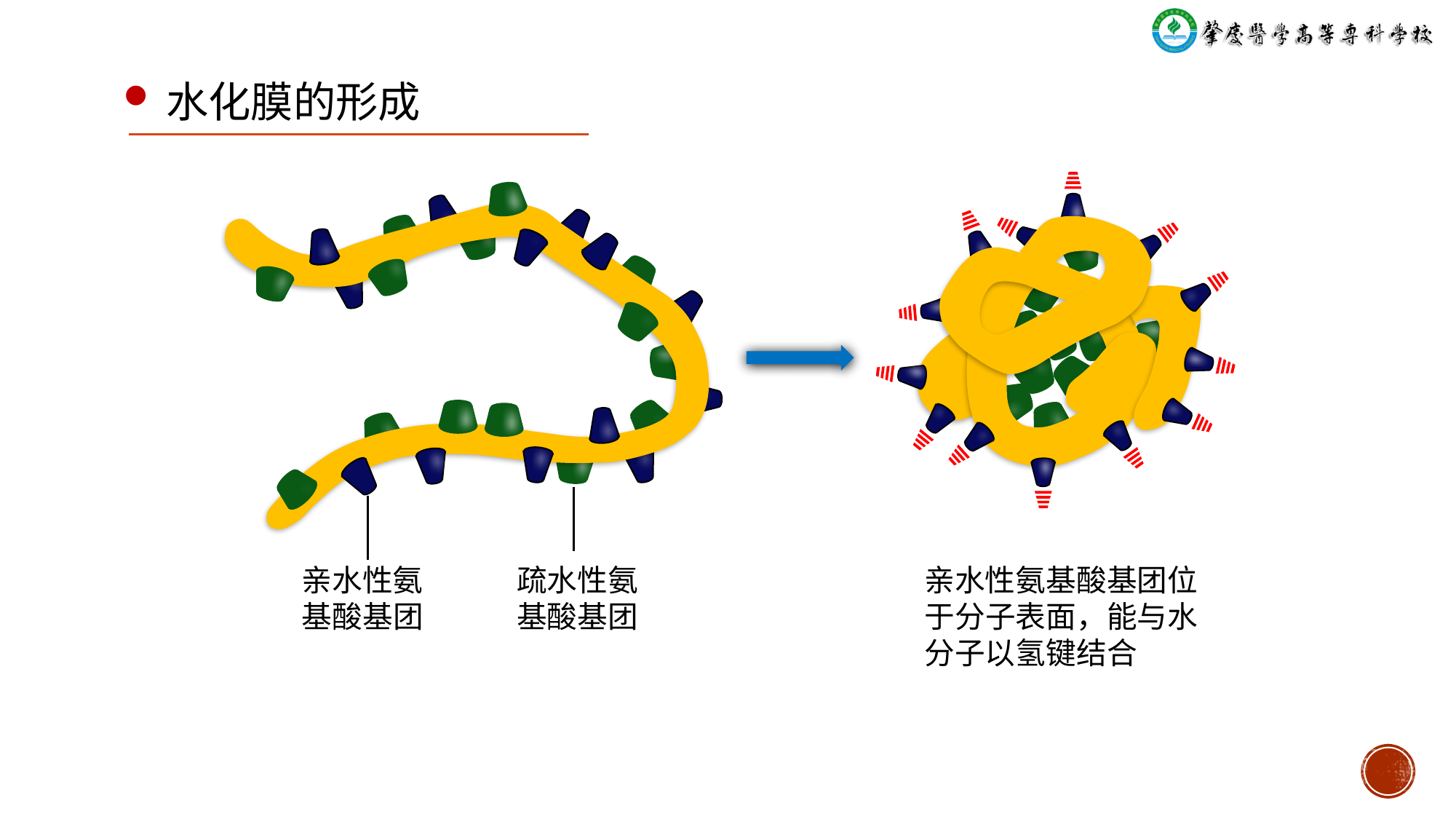

水化膜的形成

亲水性氨
基酸基团
疏水性氨
基酸基团
亲水性氨基酸基团位于分子表面，能与水分子以氢键结合